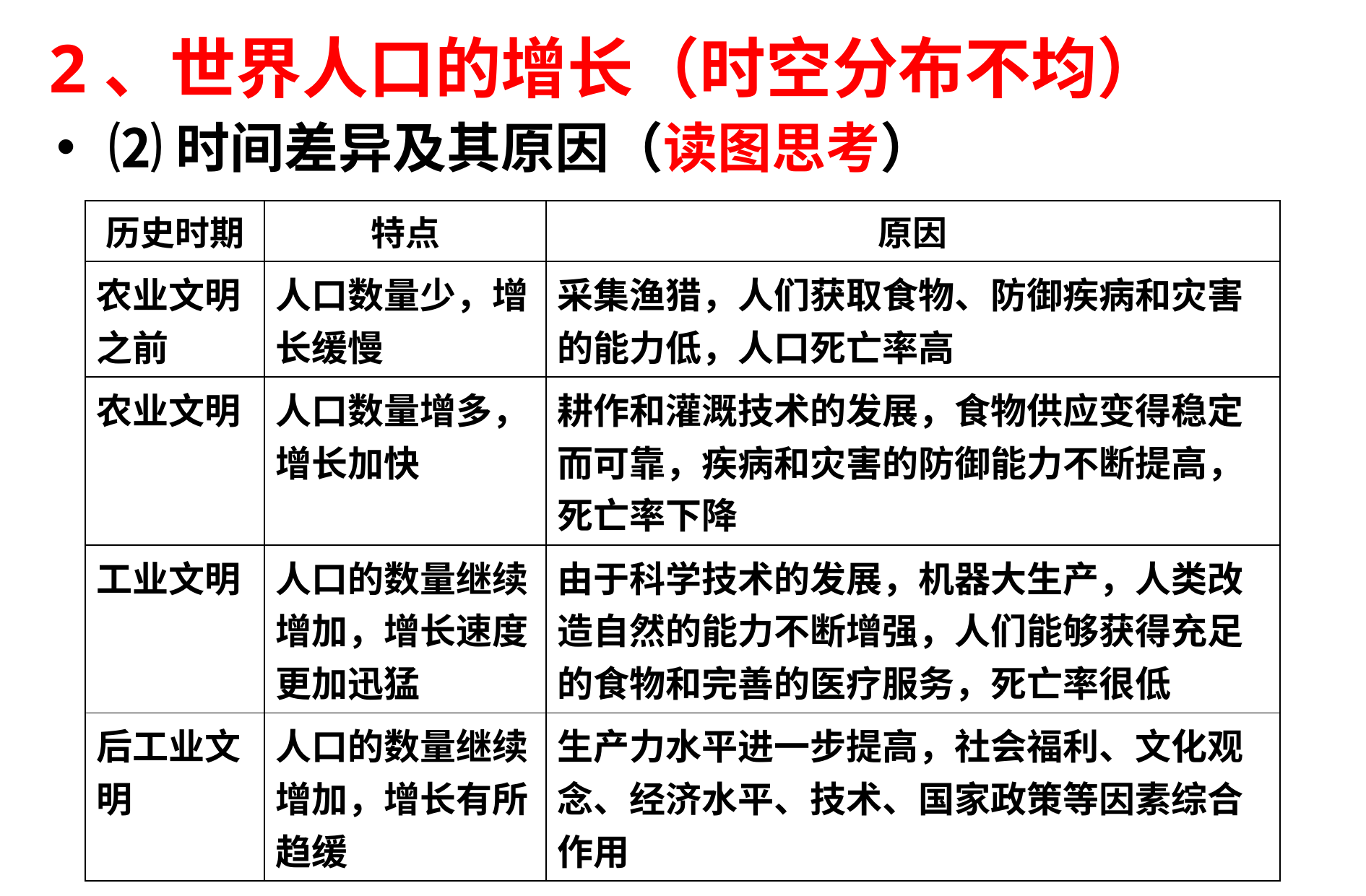

# 2、世界人口的增长（时空分布不均）
⑵时间差异及其原因（读图思考）

| 历史时期 | 特点 | 原因 |
| --- | --- | --- |
| 农业文明之前 | 人口数量少，增长缓慢 | 采集渔猎，人们获取食物、防御疾病和灾害的能力低，人口死亡率高 |
| 农业文明 | 人口数量增多，增长加快 | 耕作和灌溉技术的发展，食物供应变得稳定而可靠，疾病和灾害的防御能力不断提高，死亡率下降 |
| 工业文明 | 人口的数量继续增加，增长速度更加迅猛 | 由于科学技术的发展，机器大生产，人类改造自然的能力不断增强，人们能够获得充足的食物和完善的医疗服务，死亡率很低 |
| 后工业文明 | 人口的数量继续增加，增长有所趋缓 | 生产力水平进一步提高，社会福利、文化观念、经济水平、技术、国家政策等因素综合作用 |